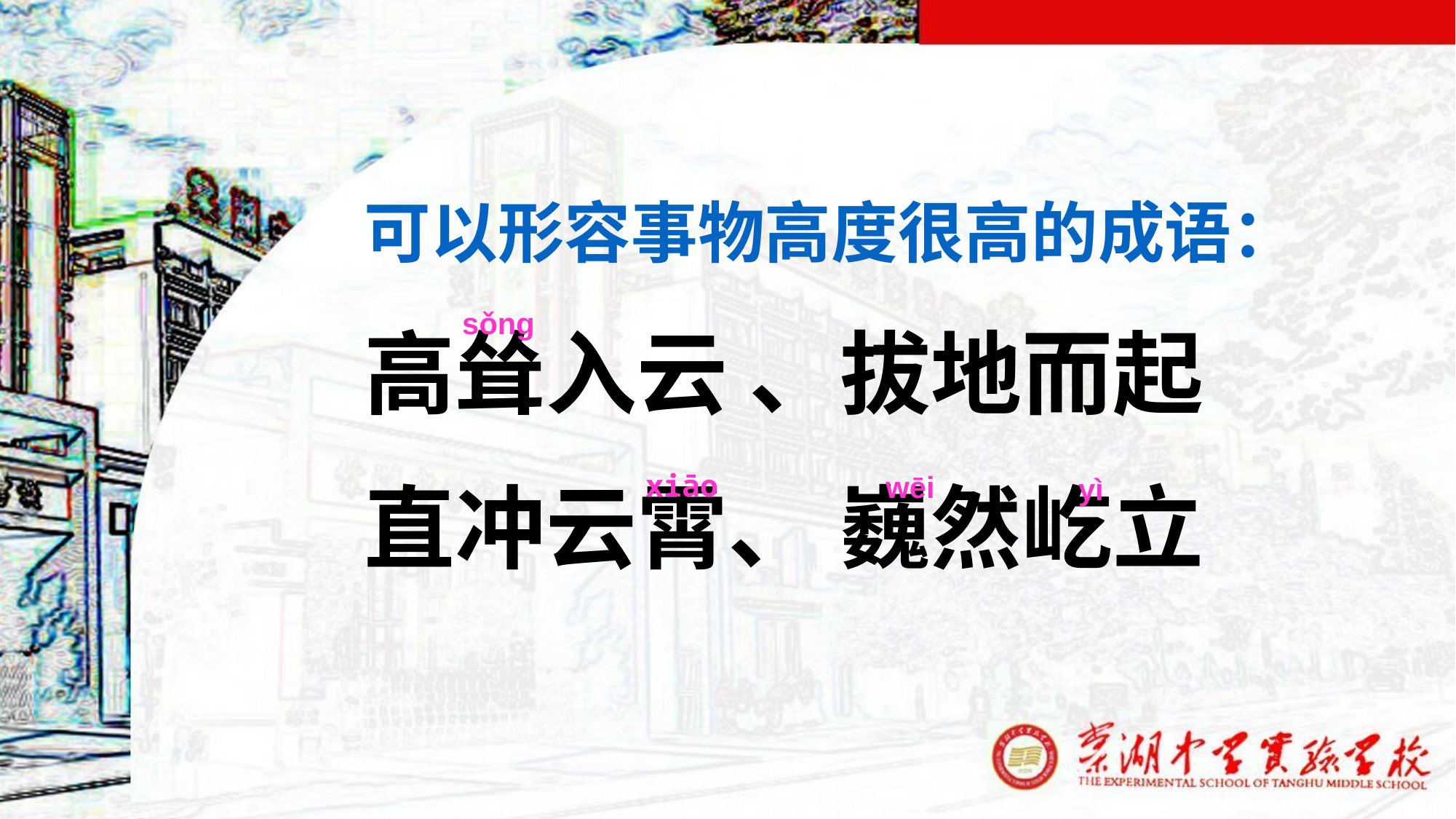

可以形容事物高度很高的成语：
高耸入云 、拔地而起
直冲云霄、 巍然屹立
sǒng

xiāo
wēi
yì